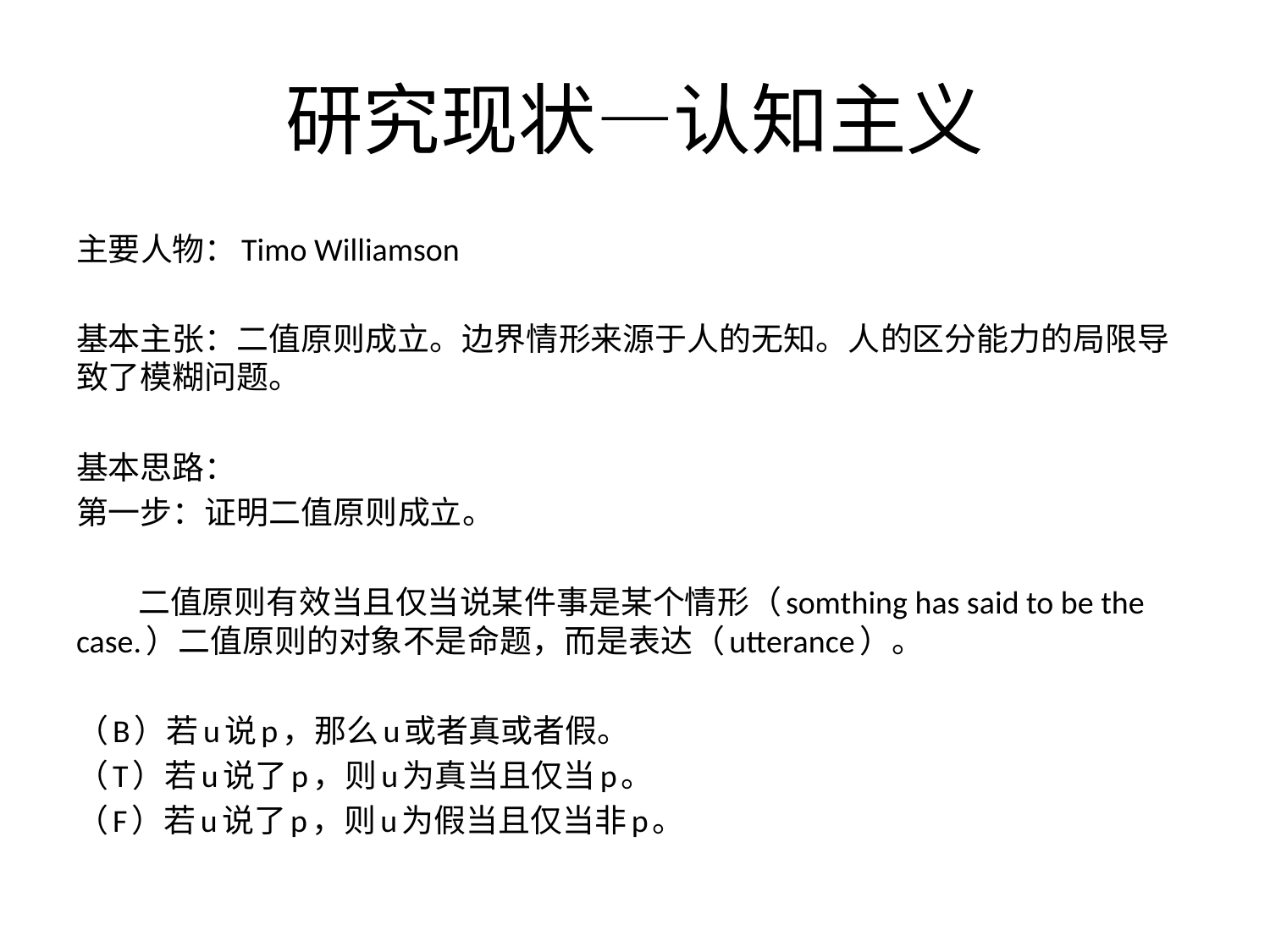

# 研究现状—认知主义
主要人物：Timo Williamson

基本主张：二值原则成立。边界情形来源于人的无知。人的区分能力的局限导致了模糊问题。

基本思路：
第一步：证明二值原则成立。

        二值原则有效当且仅当说某件事是某个情形（somthing has said to be the case.）二值原则的对象不是命题，而是表达（utterance）。

（B）若u说p，那么u或者真或者假。
（T）若u说了p，则u为真当且仅当p。
（F）若u说了p，则u为假当且仅当非p。